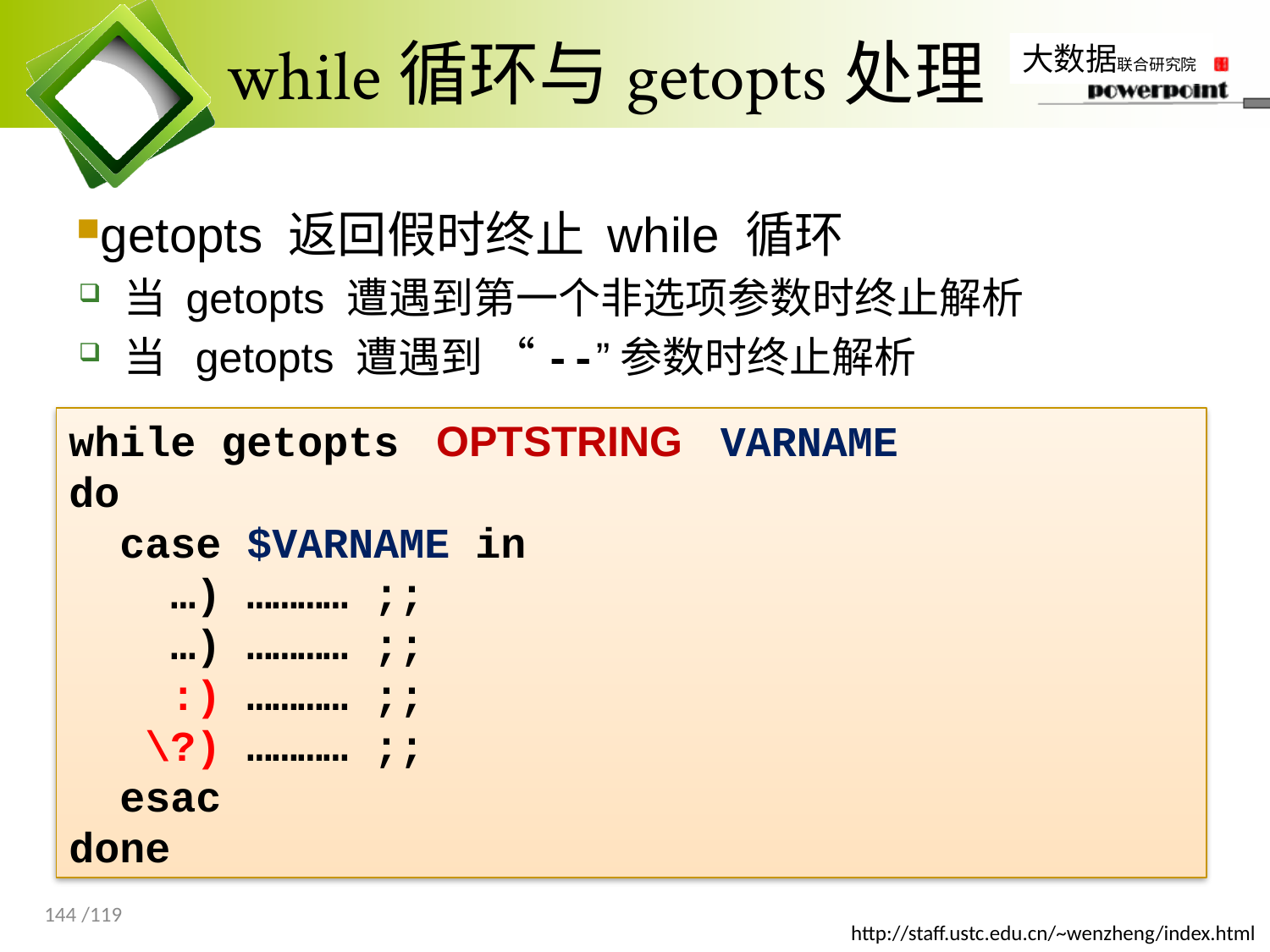

# while循环与getopts处理

getopts 返回假时终止 while 循环
当 getopts 遭遇到第一个非选项参数时终止解析
当  getopts 遭遇到 “--”参数时终止解析

while getopts  OPTSTRING  VARNAME
do
  case $VARNAME in
    …) ………… ;;
    …) ………… ;;
    :) ………… ;;
   \?) ………… ;;
  esac
done
144